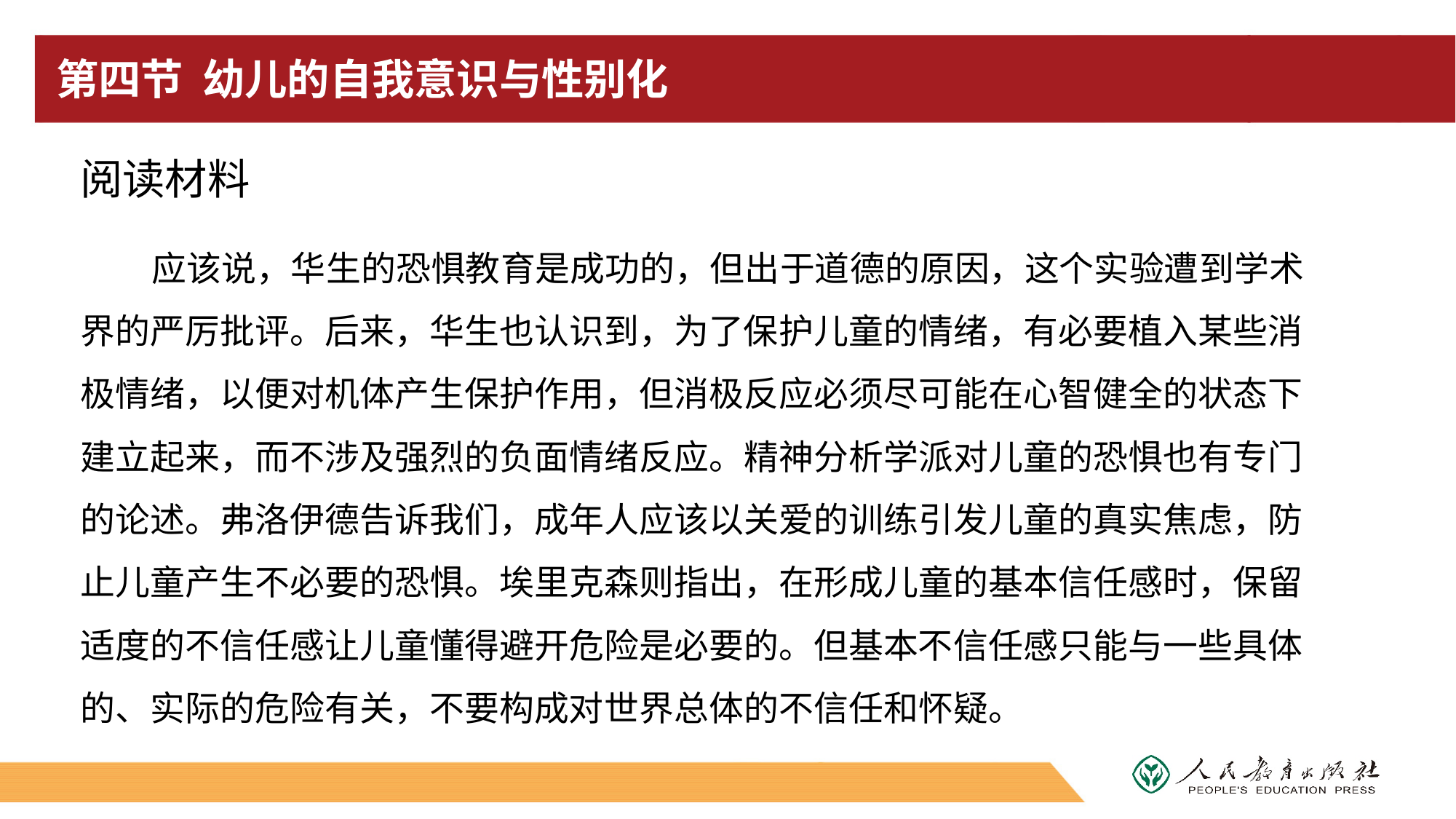

# 第四节  幼儿的自我意识与性别化
阅读材料
应该说，华生的恐惧教育是成功的，但出于道德的原因，这个实验遭到学术界的严厉批评。后来，华生也认识到，为了保护儿童的情绪，有必要植入某些消极情绪，以便对机体产生保护作用，但消极反应必须尽可能在心智健全的状态下建立起来，而不涉及强烈的负面情绪反应。精神分析学派对儿童的恐惧也有专门的论述。弗洛伊德告诉我们，成年人应该以关爱的训练引发儿童的真实焦虑，防止儿童产生不必要的恐惧。埃里克森则指出，在形成儿童的基本信任感时，保留适度的不信任感让儿童懂得避开危险是必要的。但基本不信任感只能与一些具体的、实际的危险有关，不要构成对世界总体的不信任和怀疑。